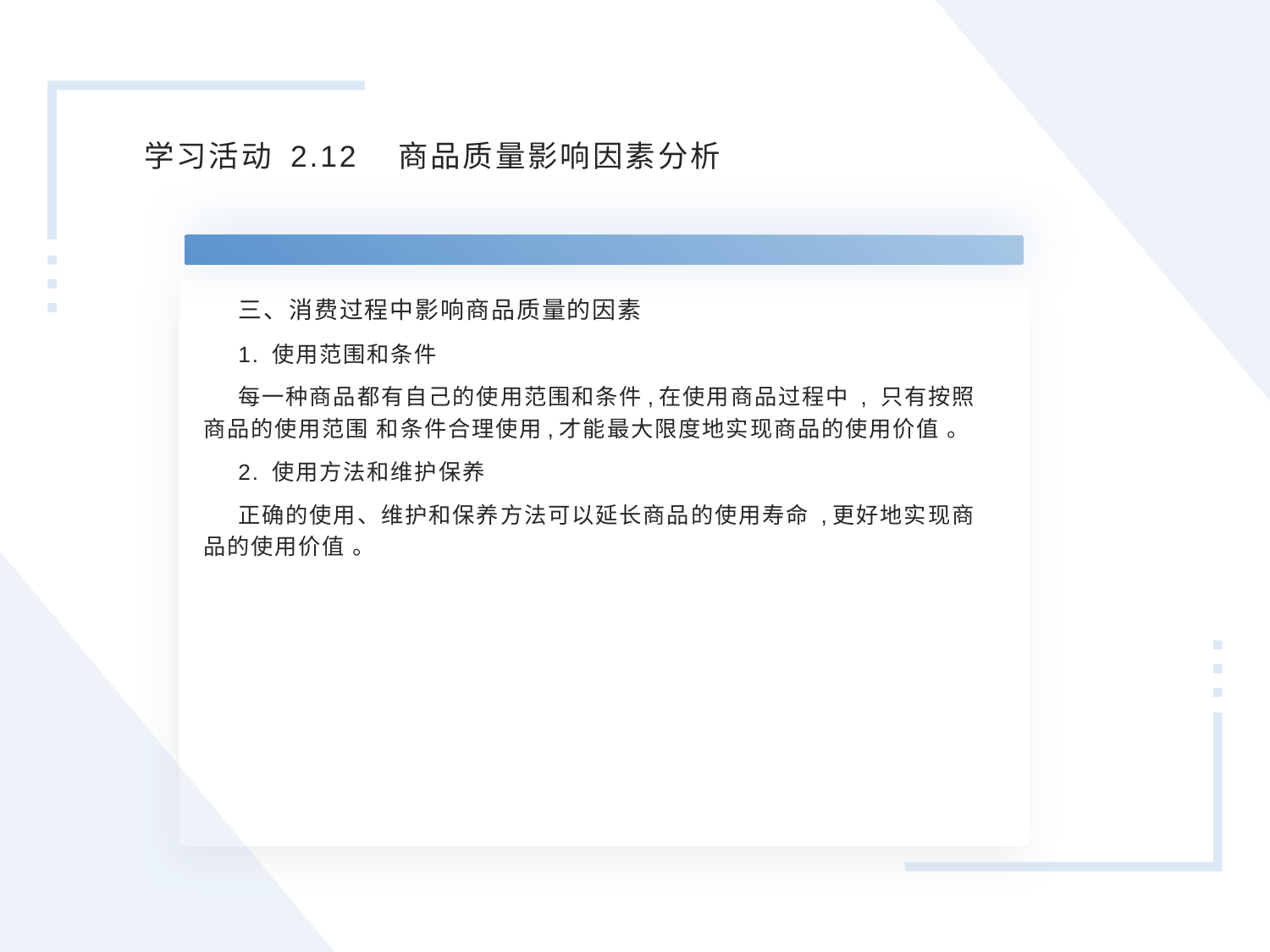

学习活动 2.12   商品质量影响因素分析

三、消费过程中影响商品质量的因素
1. 使用范围和条件
每一种商品都有自己的使用范围和条件,在使用商品过程中 , 只有按照商品的使用范围 和条件合理使用,才能最大限度地实现商品的使用价值 。
2. 使用方法和维护保养
正确的使用、维护和保养方法可以延长商品的使用寿命 ,更好地实现商品的使用价值 。